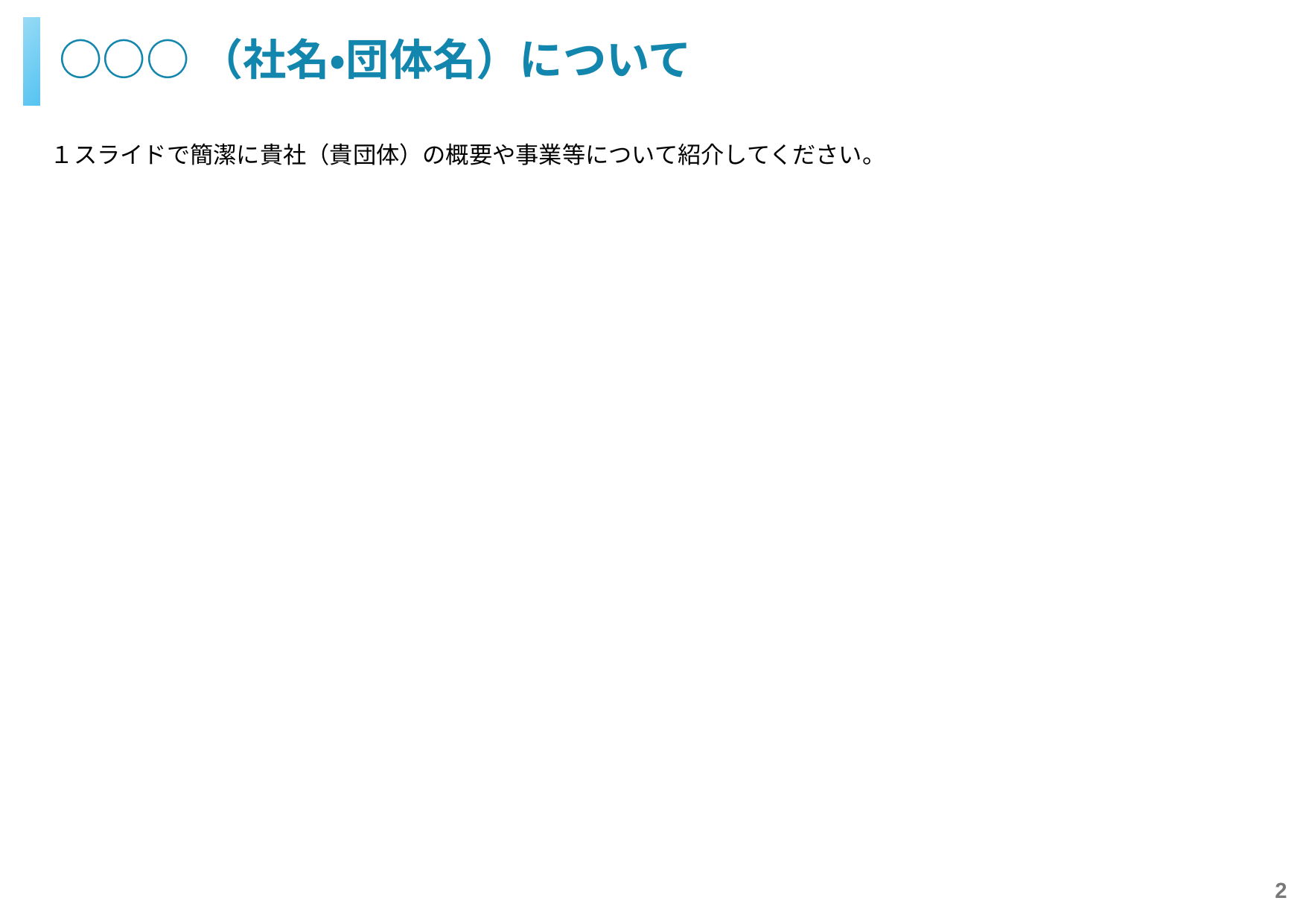

○○○（社名・団体名）について
１スライドで簡潔に貴社（貴団体）の概要や事業等について紹介してください。
2